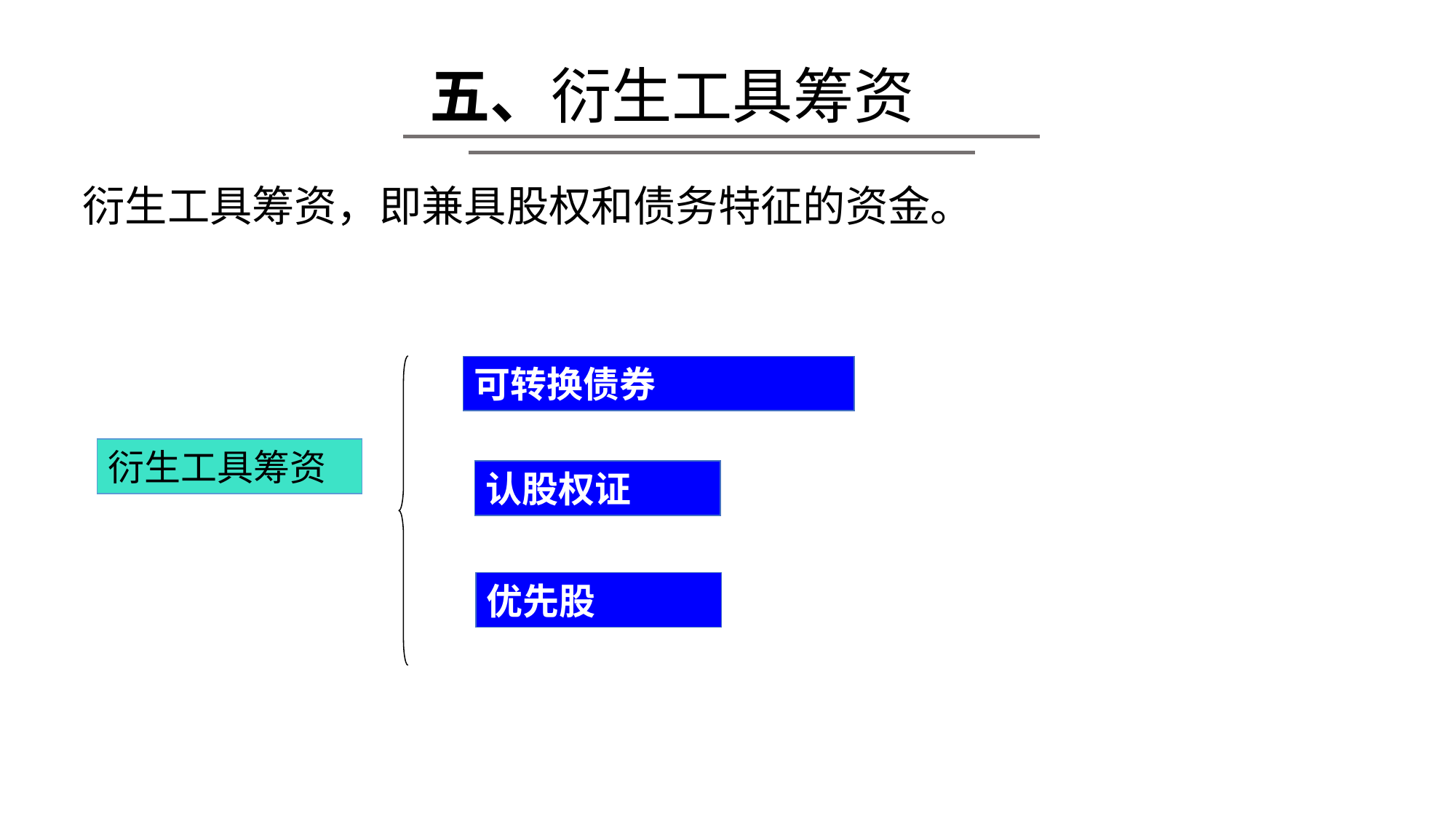

五、衍生工具筹资
衍生工具筹资，即兼具股权和债务特征的资金。

可转换债券
衍生工具筹资
认股权证
优先股
26